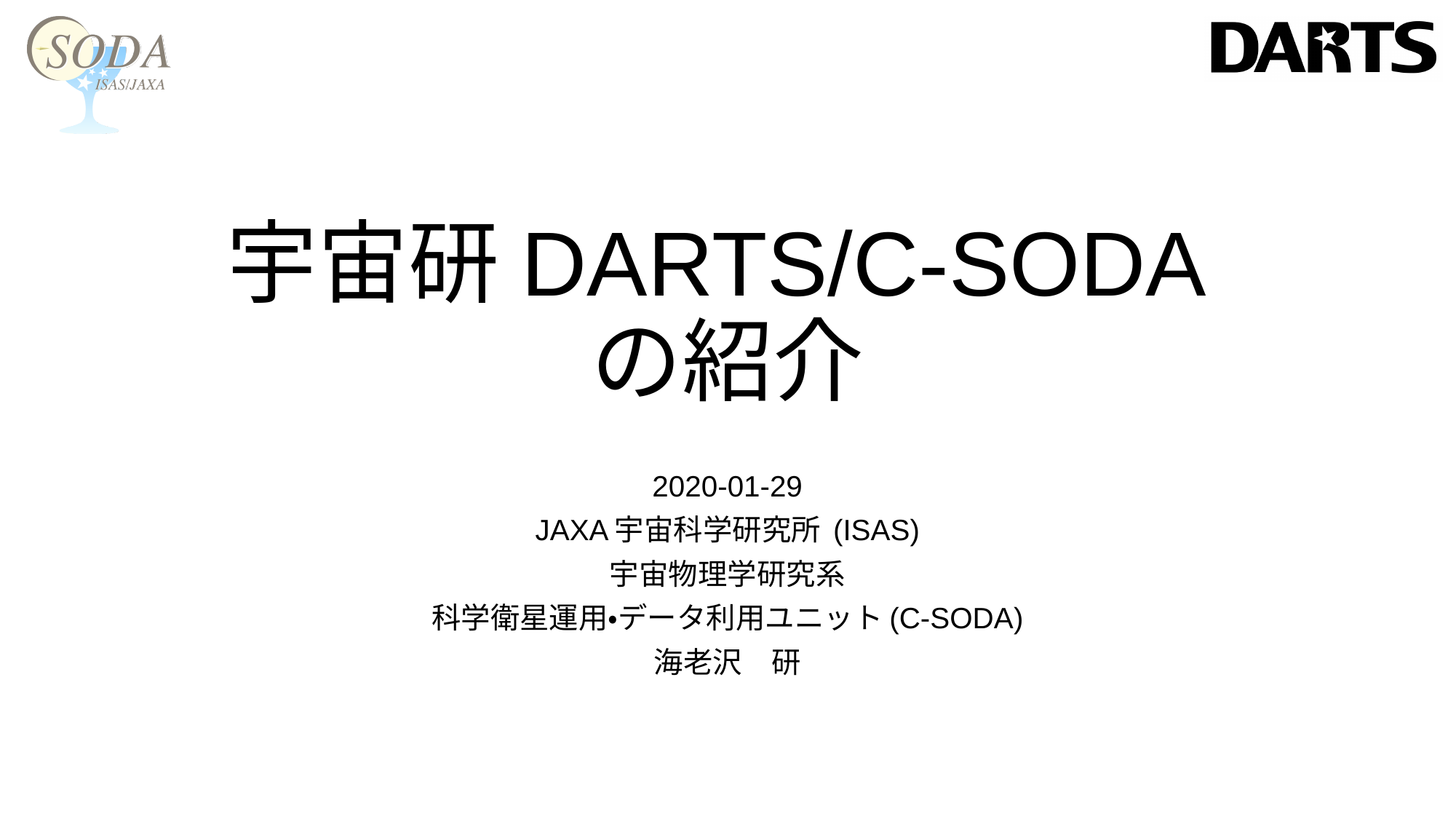

# 宇宙研DARTS/C-SODAの紹介
2020-01-29
JAXA宇宙科学研究所 (ISAS)
宇宙物理学研究系
科学衛星運用・データ利用ユニット(C-SODA)
海老沢　研